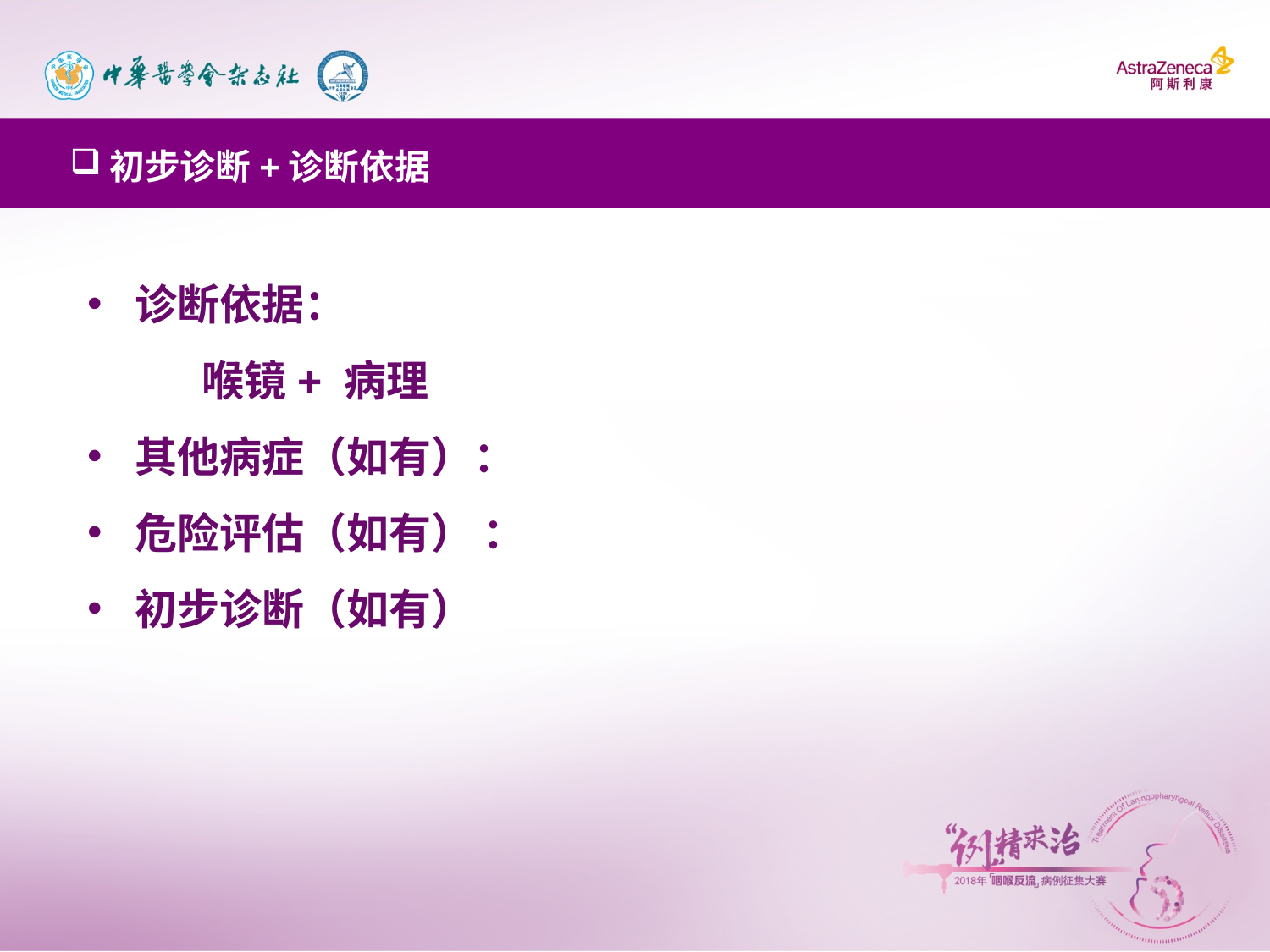

初步诊断+诊断依据
诊断依据：
           喉镜+ 病理
其他病症（如有）：
危险评估（如有） ：
初步诊断（如有）